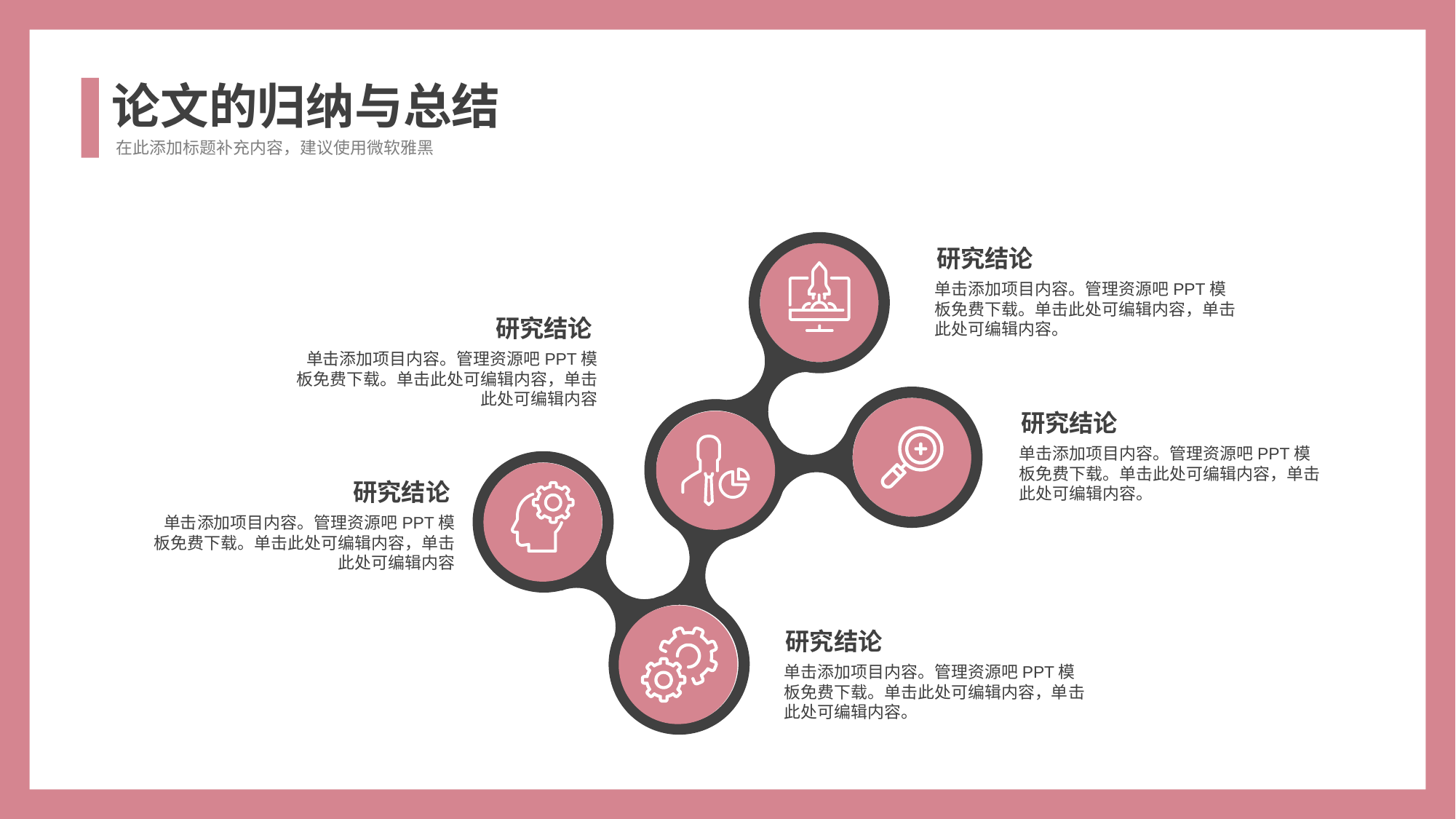

论文的归纳与总结

在此添加标题补充内容，建议使用微软雅黑

研究结论

单击添加项目内容。管理资源吧PPT模板免费下载。单击此处可编辑内容，单击此处可编辑内容。
研究结论
单击添加项目内容。管理资源吧PPT模板免费下载。单击此处可编辑内容，单击此处可编辑内容

研究结论

单击添加项目内容。管理资源吧PPT模板免费下载。单击此处可编辑内容，单击此处可编辑内容。

研究结论

单击添加项目内容。管理资源吧PPT模板免费下载。单击此处可编辑内容，单击此处可编辑内容

研究结论

单击添加项目内容。管理资源吧PPT模板免费下载。单击此处可编辑内容，单击此处可编辑内容。